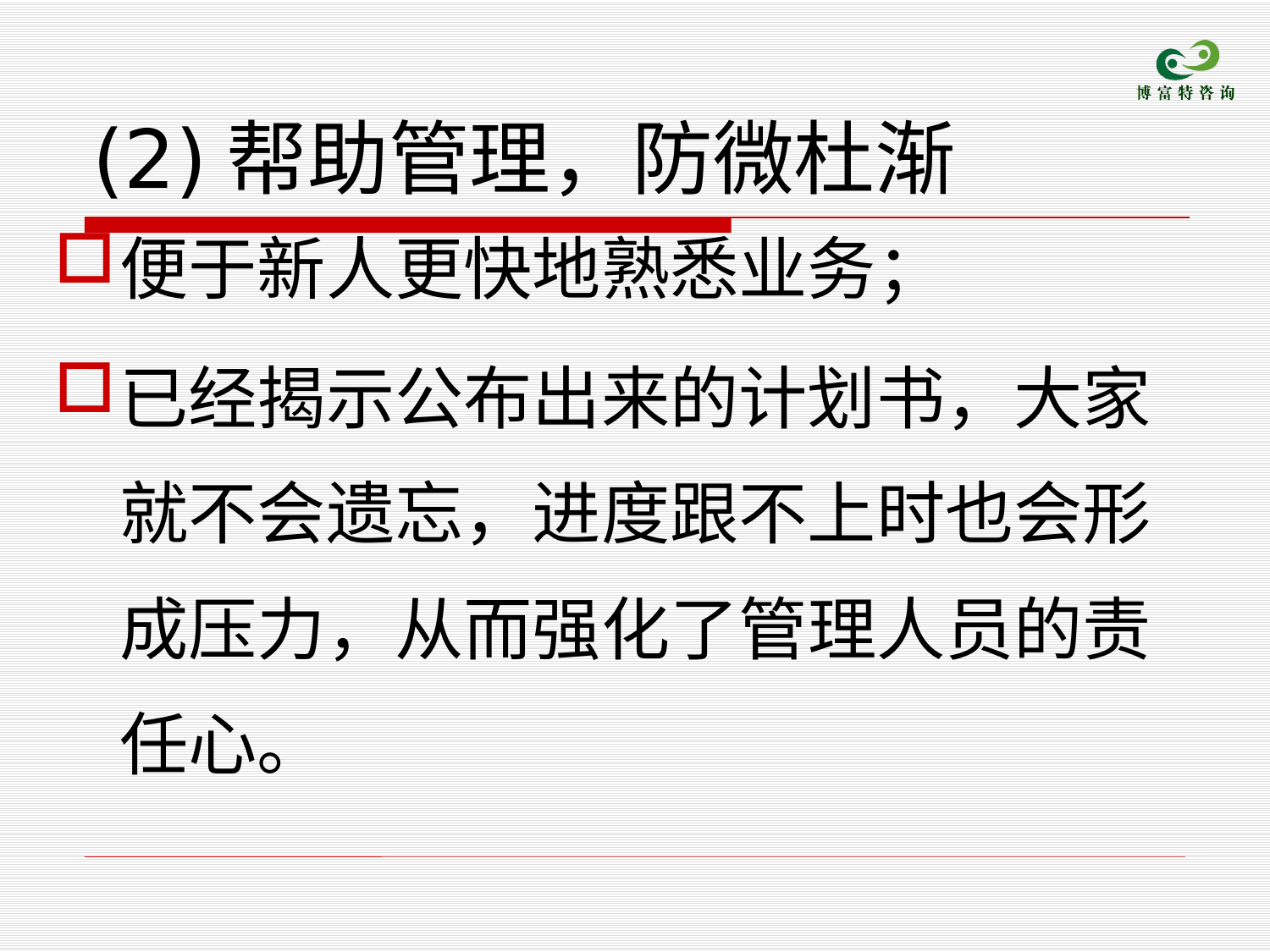

# (2)帮助管理，防微杜渐
便于新人更快地熟悉业务；
已经揭示公布出来的计划书，大家就不会遗忘，进度跟不上时也会形成压力，从而强化了管理人员的责任心。
495